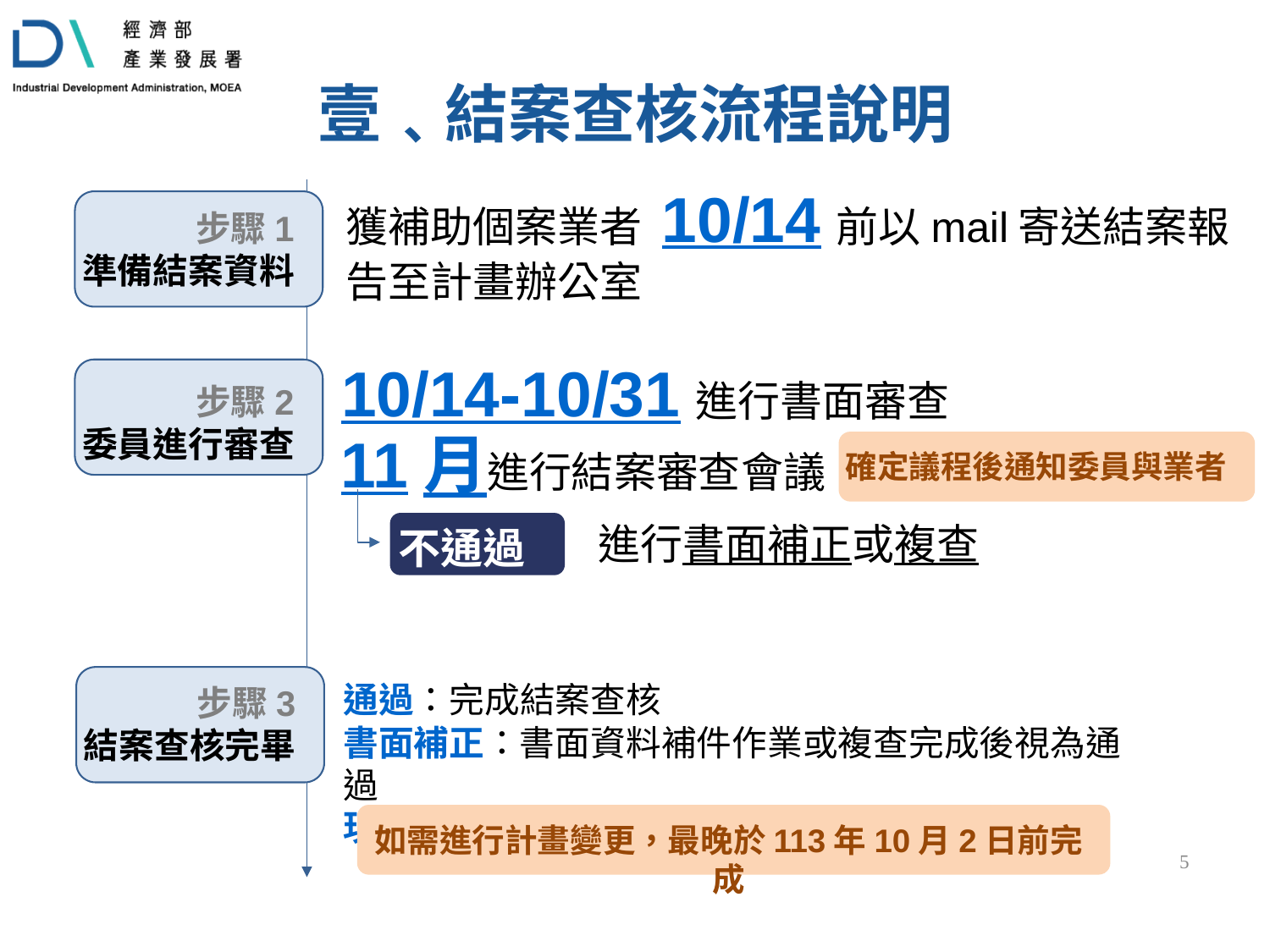

壹﹑結案查核流程說明

獲補助個案業者 10/14前以mail寄送結案報告至計畫辦公室
步驟1
準備結案資料
10/14-10/31進行書面審查

步驟2
委員進行審查
11月進行結案審查會議

確定議程後通知委員與業者
進行書面補正或複查

不通過
通過：完成結案查核
書面補正：書面資料補件作業或複查完成後視為通過
現況不佳：送交產發署審議會議處理

步驟3
結案查核完畢

如需進行計畫變更，最晚於113年10月2日前完成
5